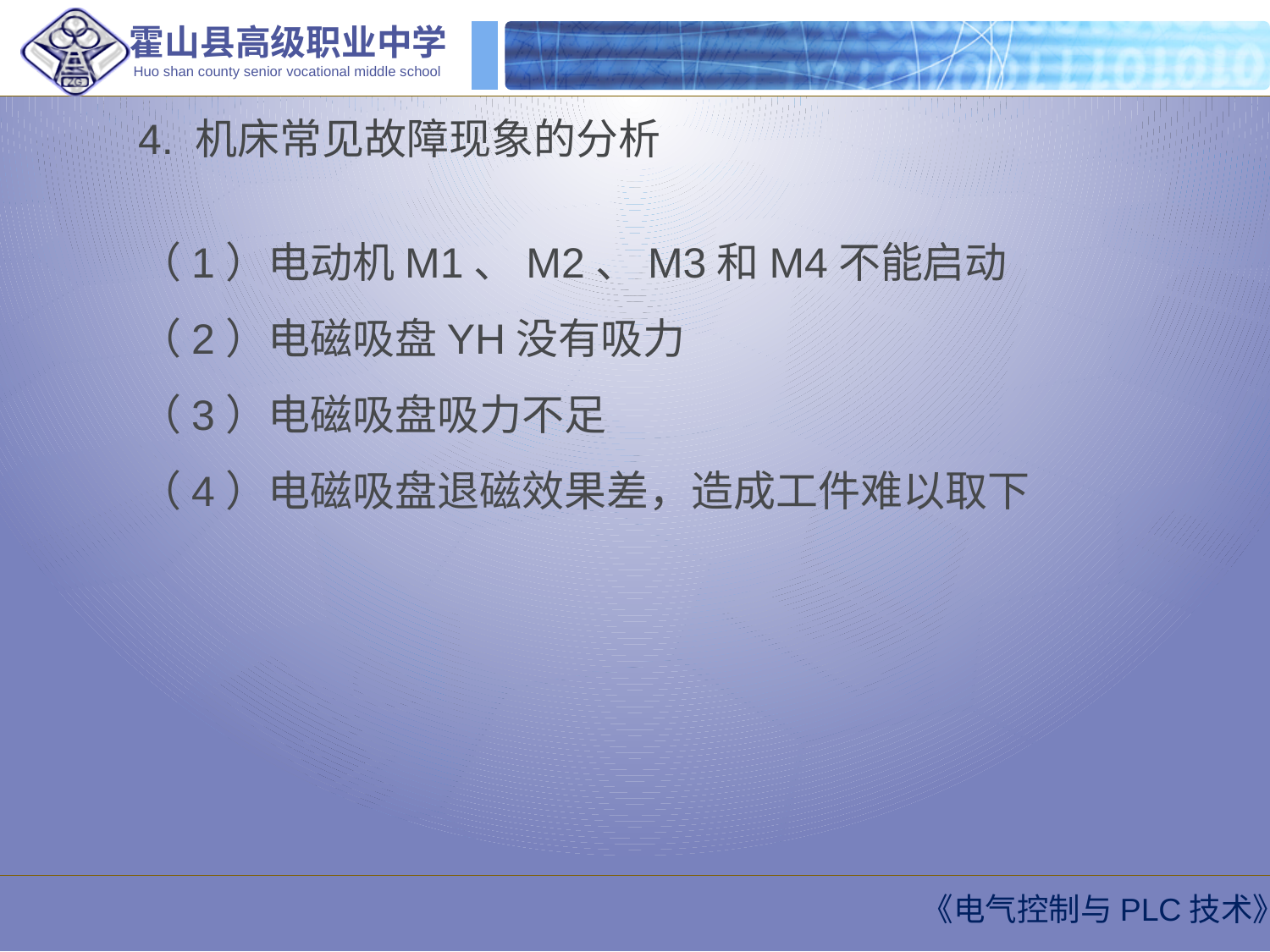

4. 机床常见故障现象的分析
（1）电动机M1、M2、M3和M4不能启动
（2）电磁吸盘YH没有吸力
（3）电磁吸盘吸力不足
（4）电磁吸盘退磁效果差，造成工件难以取下